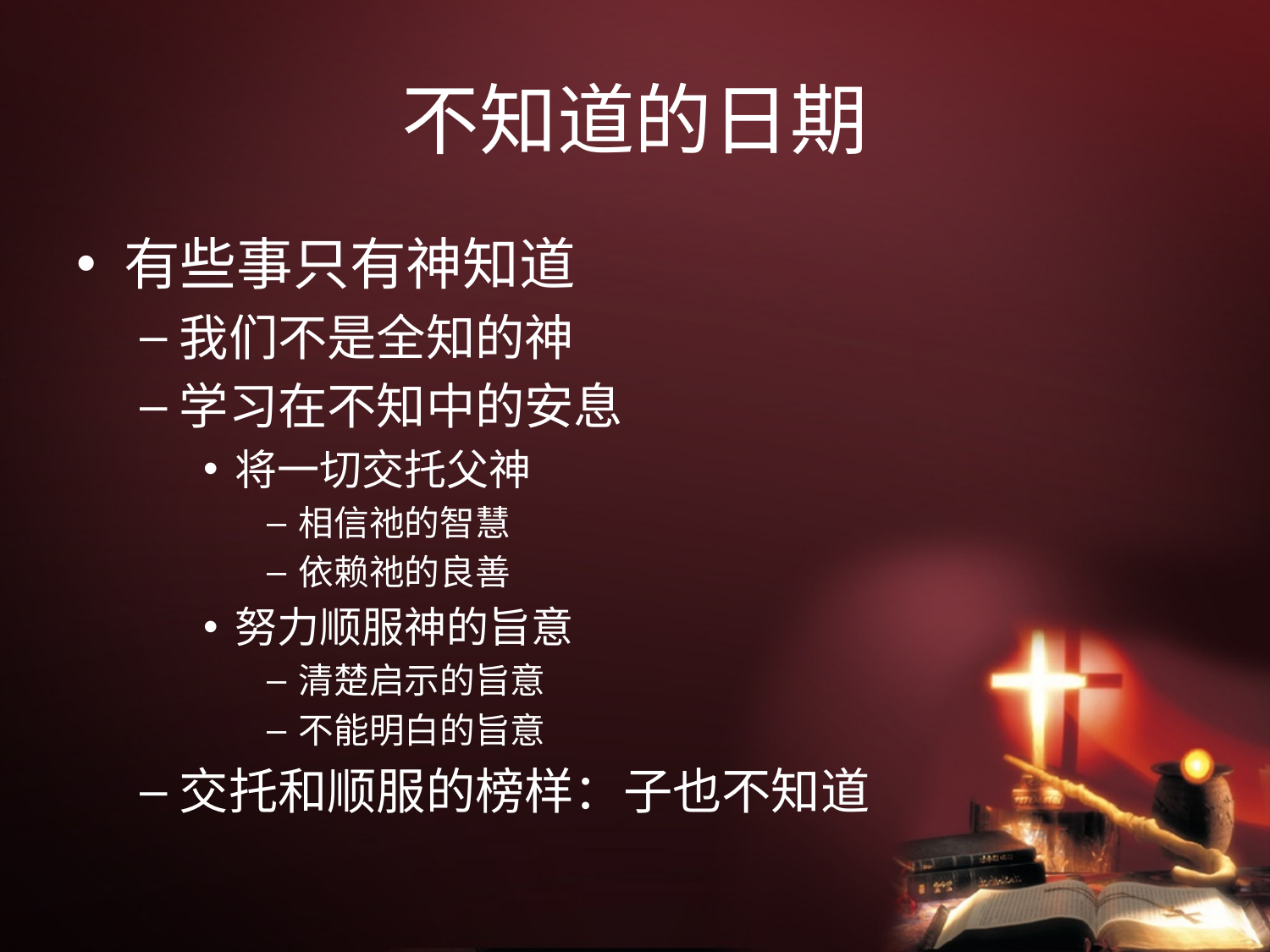

# 不知道的日期
有些事只有神知道
我们不是全知的神
学习在不知中的安息
将一切交托父神
相信祂的智慧
依赖祂的良善
努力顺服神的旨意
清楚启示的旨意
不能明白的旨意
交托和顺服的榜样：子也不知道